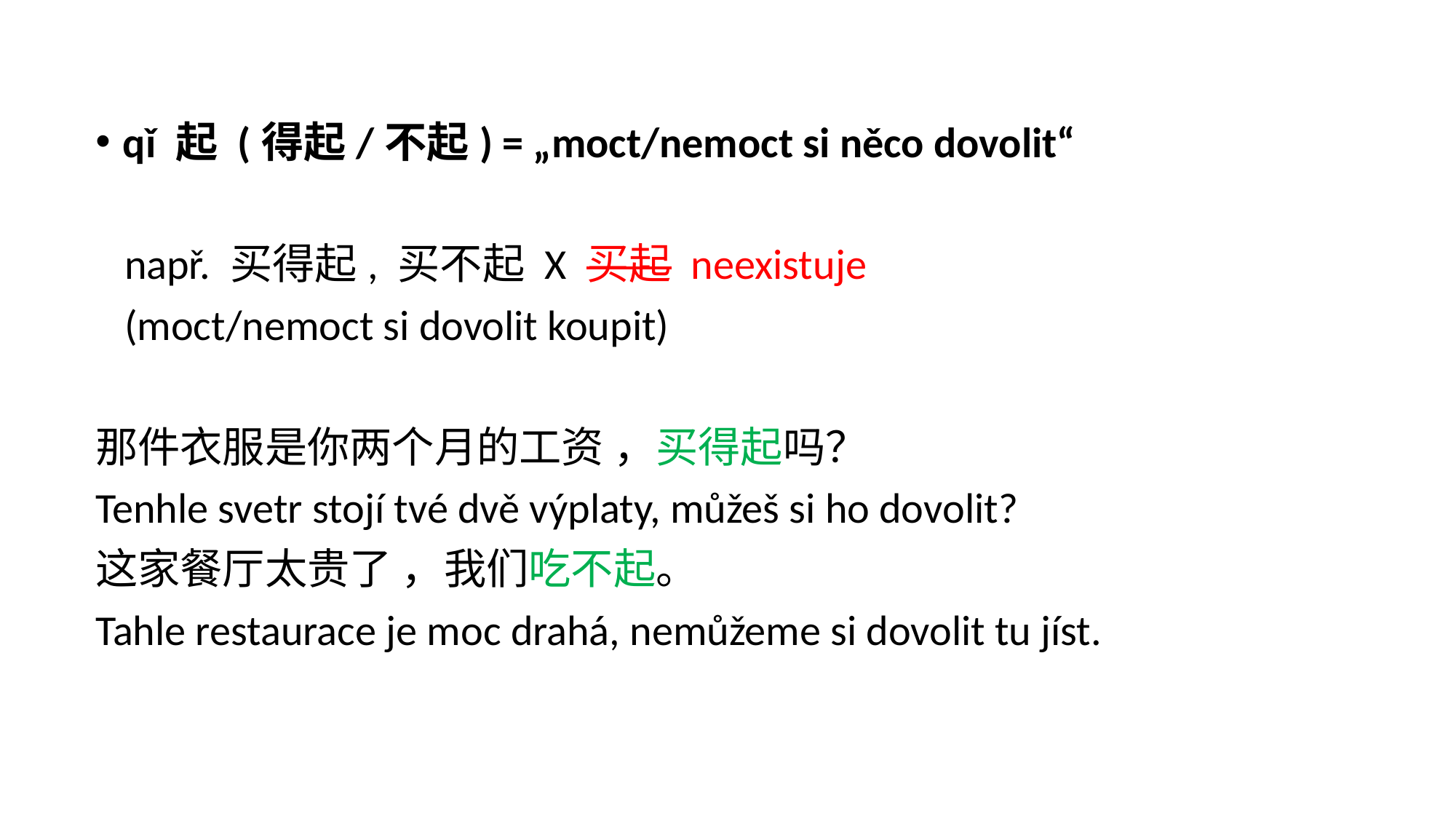

qǐ 起 (得起/不起) = „moct/nemoct si něco dovolit“

   např. 买得起, 买不起 X 买起 neexistuje
   (moct/nemoct si dovolit koupit)

那件衣服是你两个月的工资 ，买得起吗？
Tenhle svetr stojí tvé dvě výplaty, můžeš si ho dovolit?
这家餐厅太贵了 ，我们吃不起。
Tahle restaurace je moc drahá, nemůžeme si dovolit tu jíst.